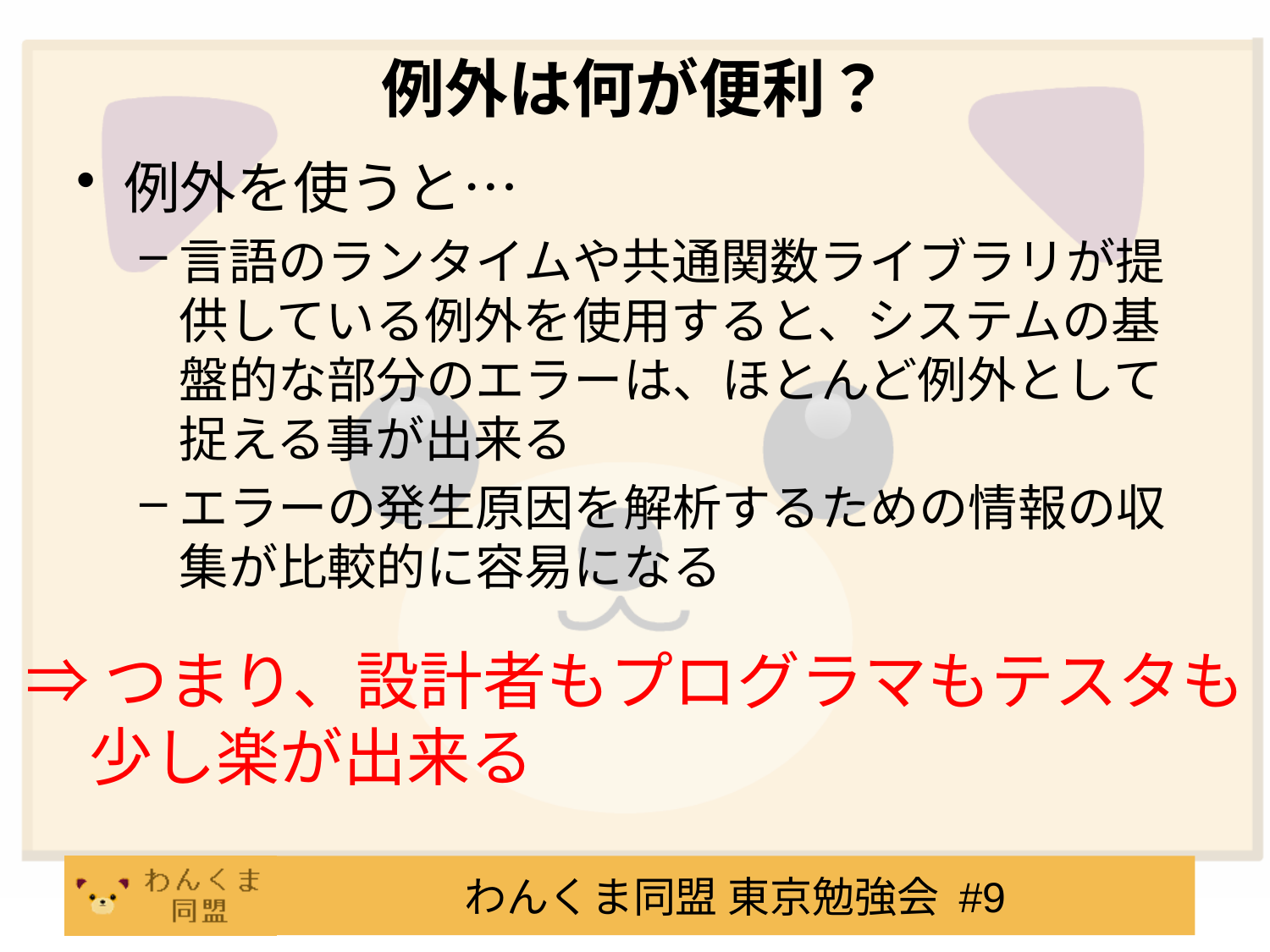

# 例外は何が便利？
例外を使うと…
言語のランタイムや共通関数ライブラリが提供している例外を使用すると、システムの基盤的な部分のエラーは、ほとんど例外として捉える事が出来る
エラーの発生原因を解析するための情報の収集が比較的に容易になる
⇒つまり、設計者もプログラマもテスタも
　少し楽が出来る